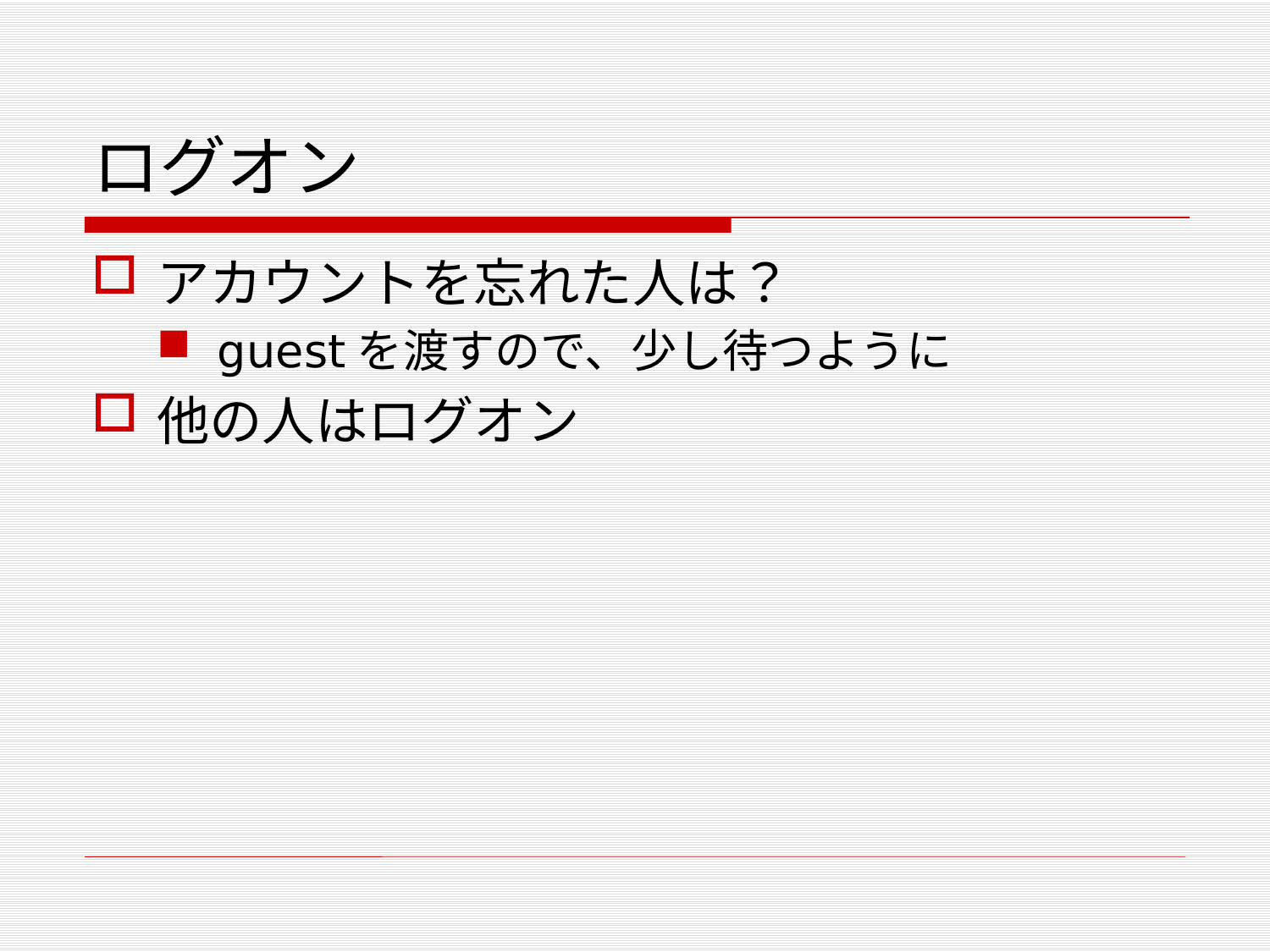

# ログオン
アカウントを忘れた人は？
guestを渡すので、少し待つように
他の人はログオン